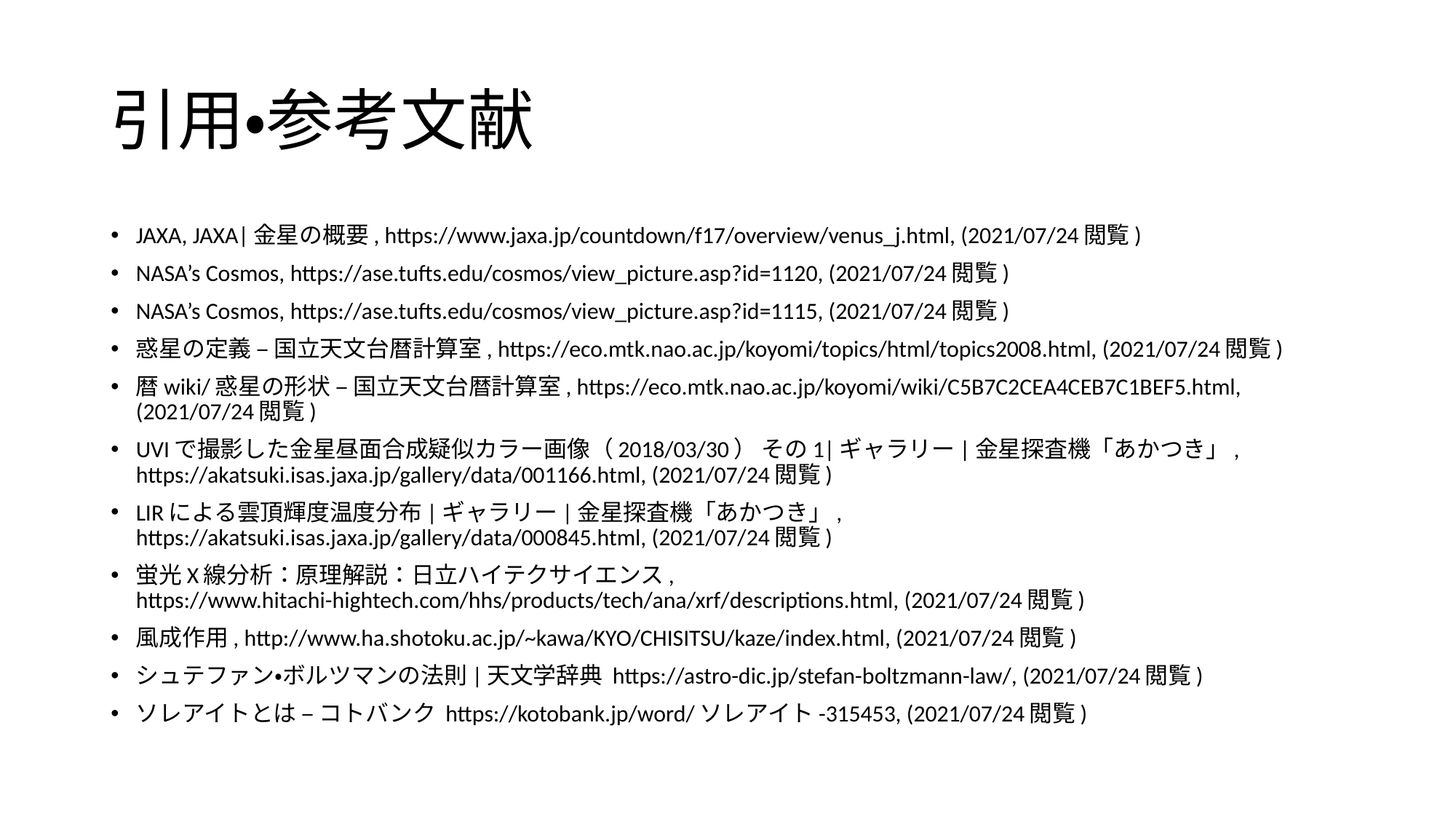

# 引用・参考文献
JAXA, JAXA|金星の概要, https://www.jaxa.jp/countdown/f17/overview/venus_j.html, (2021/07/24閲覧)
NASA’s Cosmos, https://ase.tufts.edu/cosmos/view_picture.asp?id=1120, (2021/07/24閲覧)
NASA’s Cosmos, https://ase.tufts.edu/cosmos/view_picture.asp?id=1115, (2021/07/24閲覧)
惑星の定義 – 国立天文台暦計算室, https://eco.mtk.nao.ac.jp/koyomi/topics/html/topics2008.html, (2021/07/24閲覧)
暦wiki/惑星の形状 – 国立天文台暦計算室, https://eco.mtk.nao.ac.jp/koyomi/wiki/C5B7C2CEA4CEB7C1BEF5.html, (2021/07/24閲覧)
UVIで撮影した金星昼面合成疑似カラー画像（2018/03/30） その1|ギャラリー|金星探査機「あかつき」, https://akatsuki.isas.jaxa.jp/gallery/data/001166.html, (2021/07/24閲覧)
LIRによる雲頂輝度温度分布|ギャラリー|金星探査機「あかつき」, https://akatsuki.isas.jaxa.jp/gallery/data/000845.html, (2021/07/24閲覧)
蛍光X線分析：原理解説：日立ハイテクサイエンス, https://www.hitachi-hightech.com/hhs/products/tech/ana/xrf/descriptions.html, (2021/07/24閲覧)
風成作用, http://www.ha.shotoku.ac.jp/~kawa/KYO/CHISITSU/kaze/index.html, (2021/07/24閲覧)
シュテファン・ボルツマンの法則|天文学辞典 https://astro-dic.jp/stefan-boltzmann-law/, (2021/07/24閲覧)
ソレアイトとは – コトバンク https://kotobank.jp/word/ソレアイト-315453, (2021/07/24閲覧)